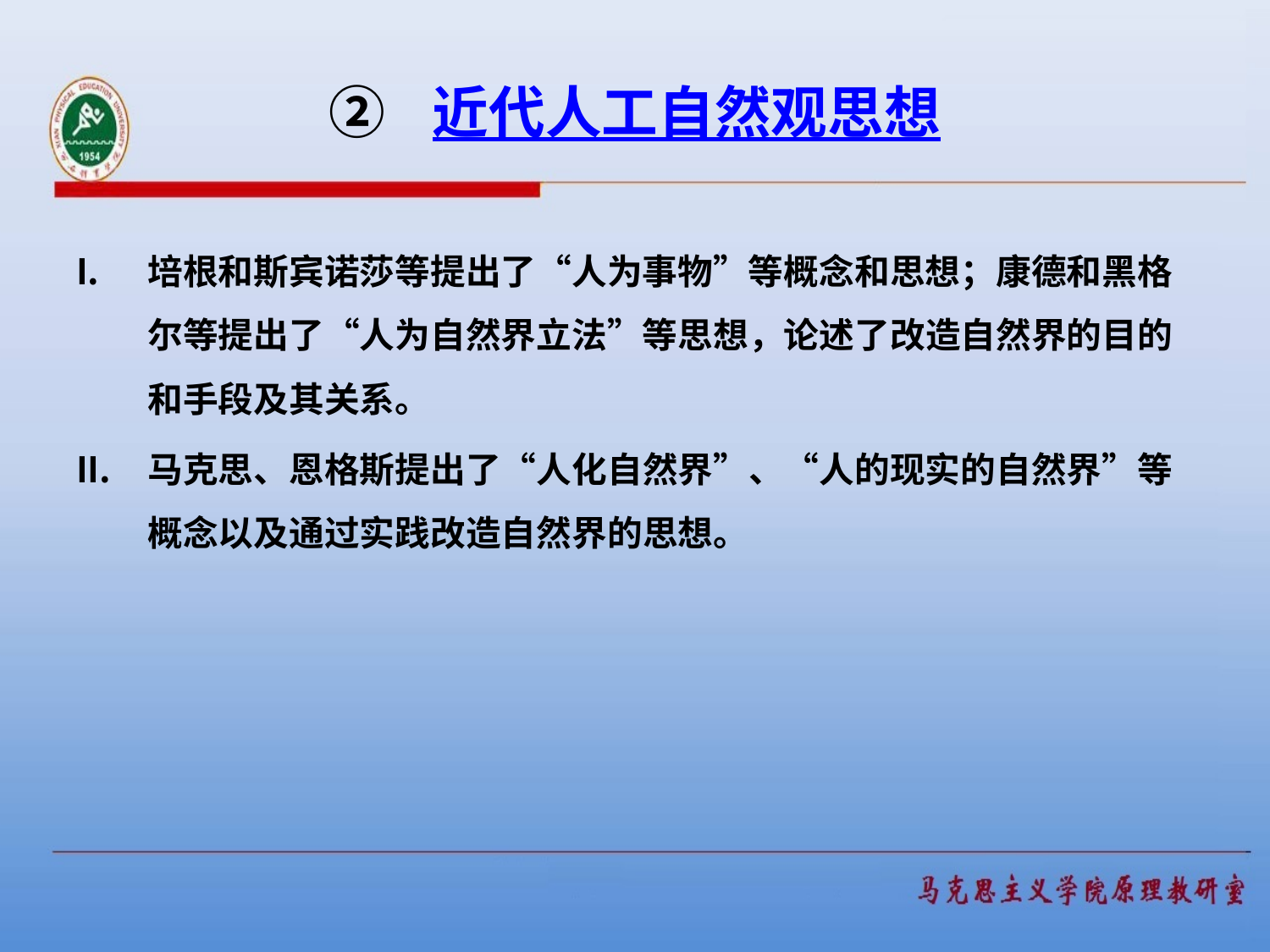

# 近代人工自然观思想
培根和斯宾诺莎等提出了“人为事物”等概念和思想；康德和黑格尔等提出了“人为自然界立法”等思想，论述了改造自然界的目的和手段及其关系。
马克思、恩格斯提出了“人化自然界”、“人的现实的自然界”等概念以及通过实践改造自然界的思想。